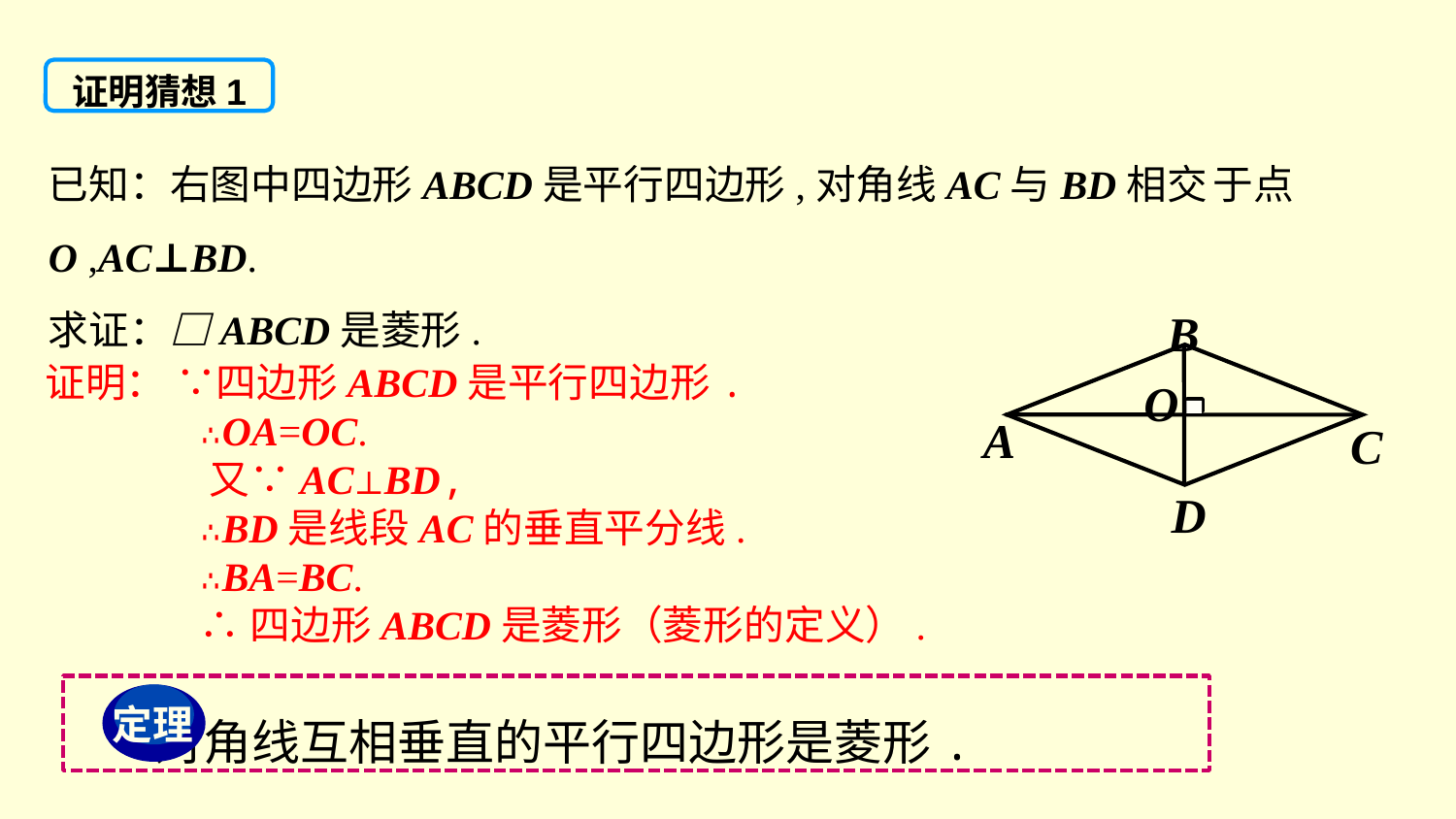

证明猜想1
已知：右图中四边形ABCD是平行四边形,对角线AC与BD相交	于点O ,AC⊥BD.
求证：□ABCD是菱形.
B

O
A
C

D
证明： ∵四边形ABCD是平行四边形.
	 ∴OA=OC.
	 又∵AC⊥BD,
	 ∴BD是线段AC的垂直平分线.
 	 ∴BA=BC.
	 ∴四边形ABCD是菱形（菱形的定义）.

      对角线互相垂直的平行四边形是菱形.

定理